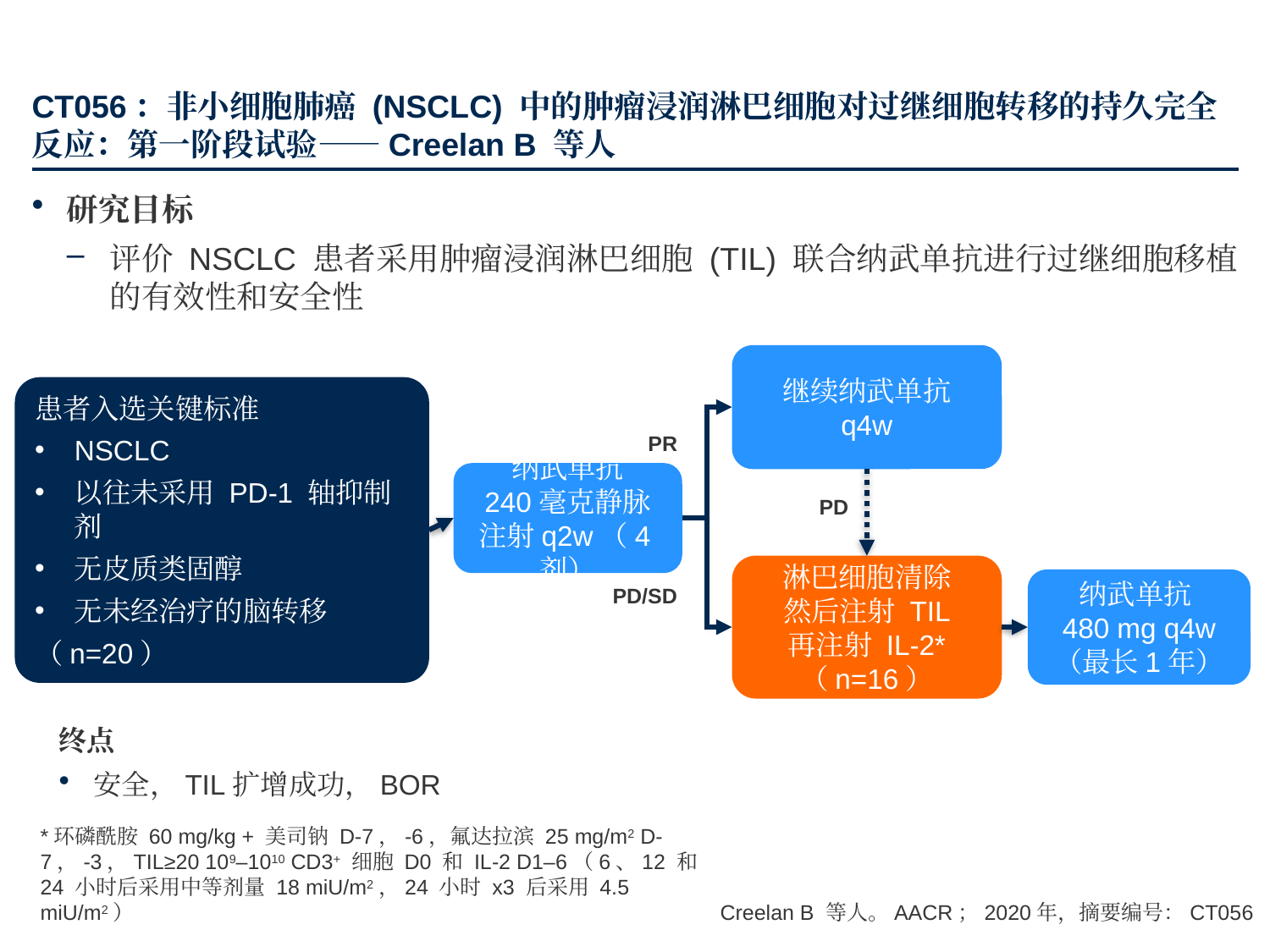

# CT056：非小细胞肺癌 (NSCLC) 中的肿瘤浸润淋巴细胞对过继细胞转移的持久完全反应：第一阶段试验——Creelan B 等人
研究目标
评价 NSCLC 患者采用肿瘤浸润淋巴细胞 (TIL) 联合纳武单抗进行过继细胞移植的有效性和安全性
继续纳武单抗 q4w
患者入选关键标准
NSCLC
以往未采用 PD-1 轴抑制剂
无皮质类固醇
无未经治疗的脑转移
（n=20）
PR
纳武单抗
240毫克静脉注射q2w（4剂）
PD
淋巴细胞清除
然后注射 TIL
再注射 IL-2*
（n=16）
纳武单抗
480 mg q4w
（最长1年）
PD/SD
终点
安全，TIL扩增成功，BOR
*环磷酰胺 60 mg/kg + 美司钠 D-7，-6，氟达拉滨 25 mg/m2 D-7，-3，TIL≥20 109–1010 CD3+ 细胞 D0 和 IL-2 D1–6（6、12 和 24 小时后采用中等剂量 18 miU/m2，24 小时 x3 后采用 4.5 miU/m2）
Creelan B 等人。AACR；2020年，摘要编号：CT056